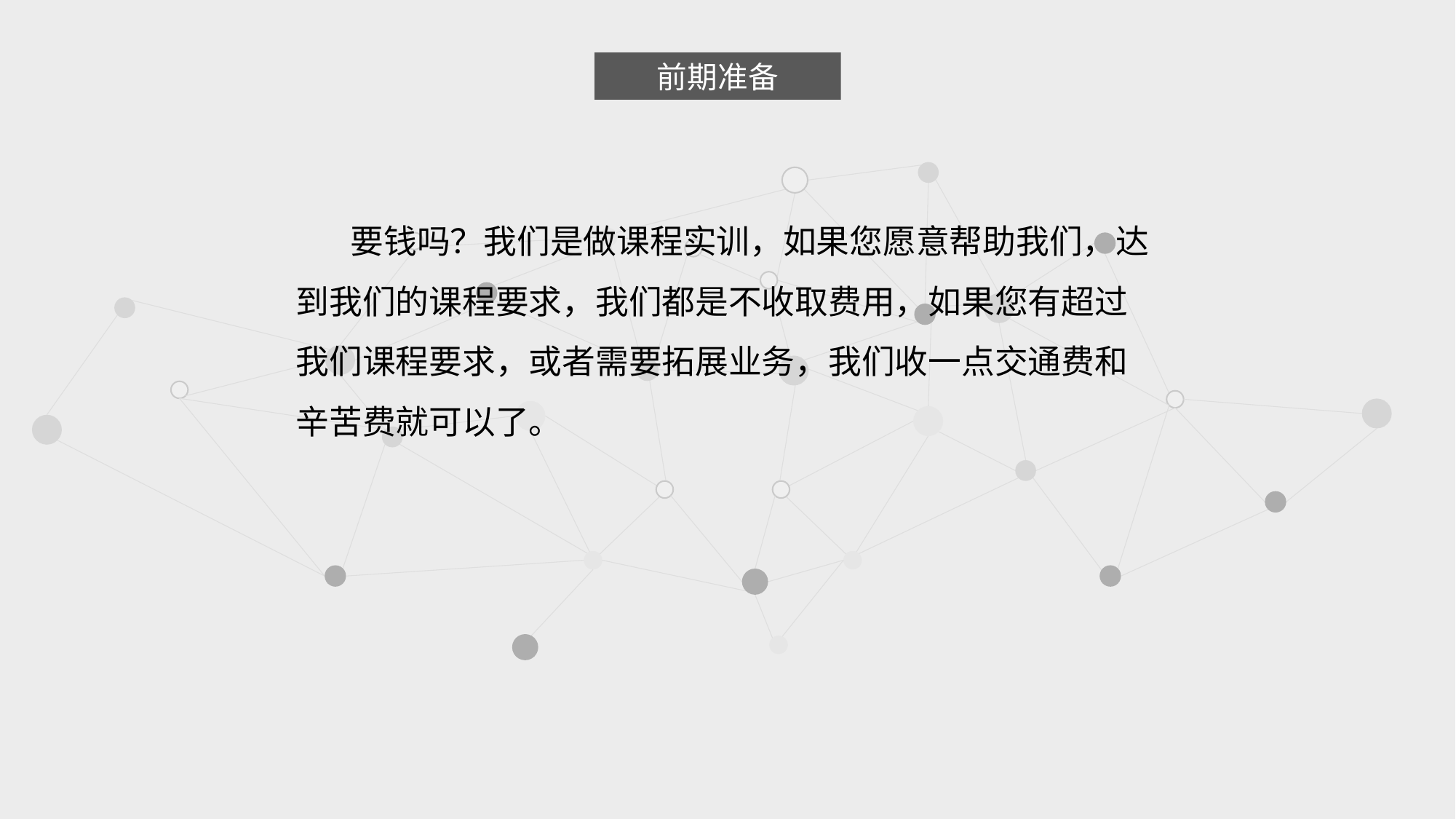

前期准备

要钱吗？我们是做课程实训，如果您愿意帮助我们，达到我们的课程要求，我们都是不收取费用，如果您有超过我们课程要求，或者需要拓展业务，我们收一点交通费和辛苦费就可以了。